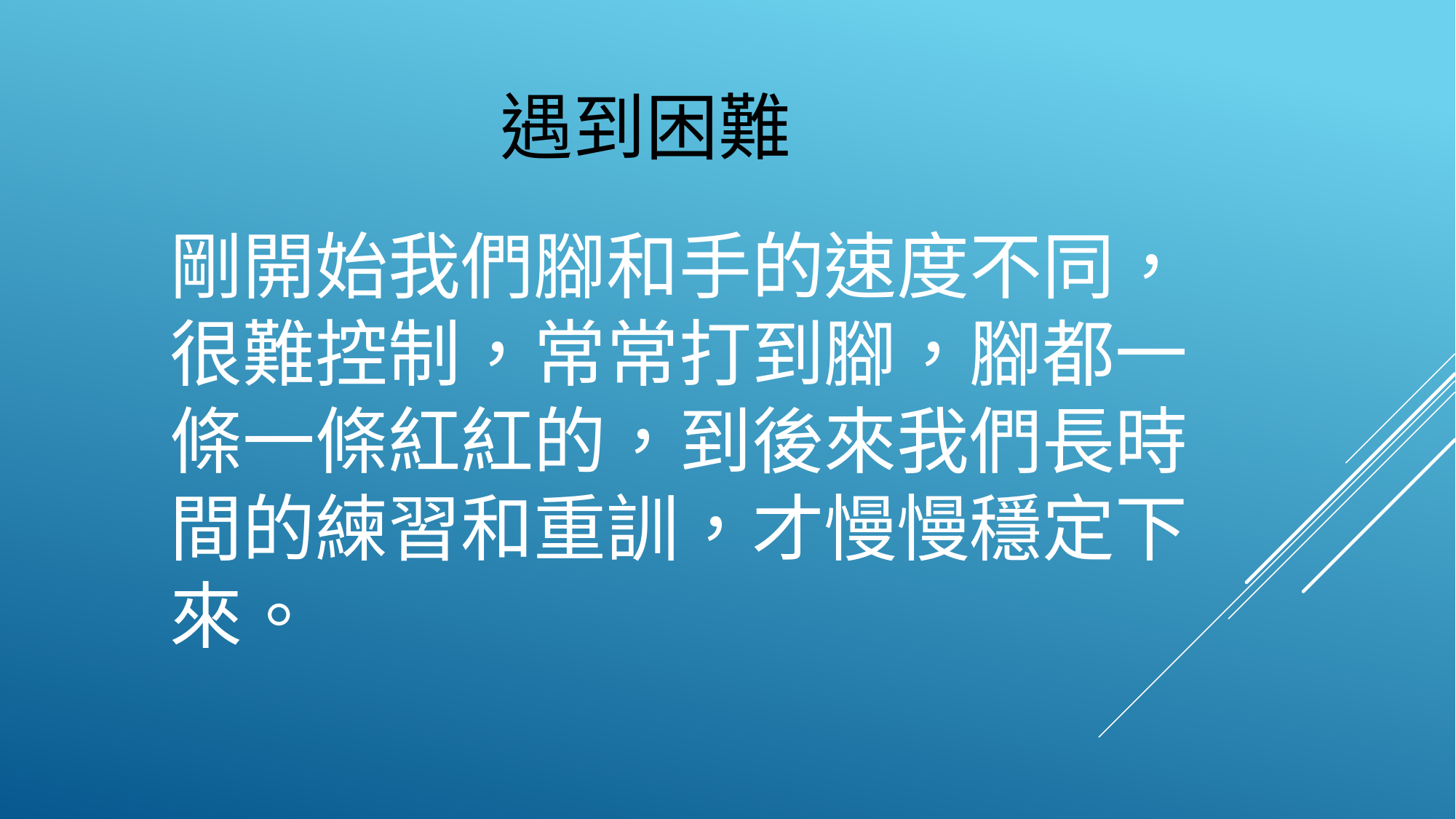

# 遇到困難
剛開始我們腳和手的速度不同，很難控制，常常打到腳，腳都一條一條紅紅的，到後來我們長時間的練習和重訓，才慢慢穩定下來。